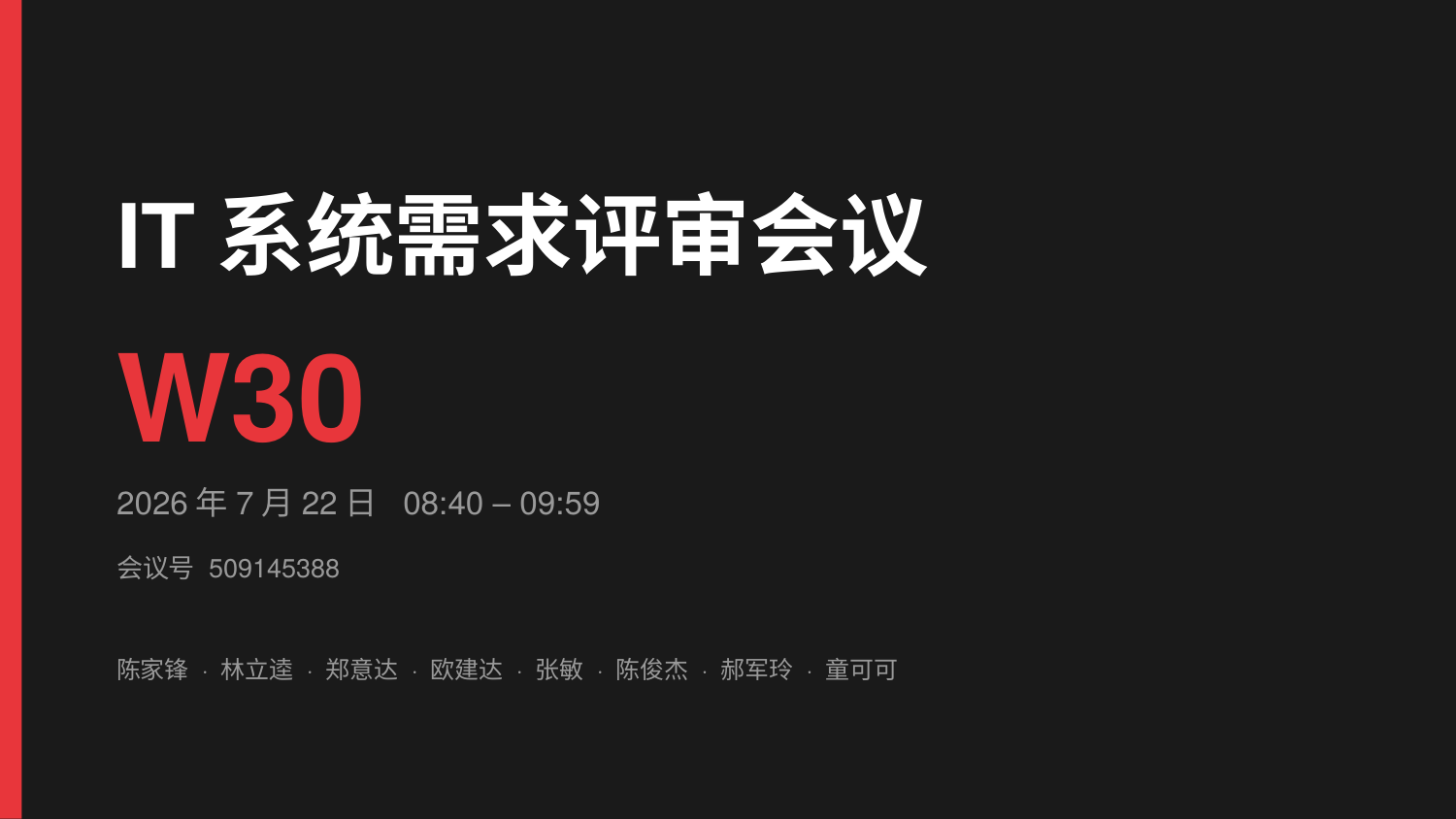

IT系统需求评审会议
W30
2026年7月22日  08:40 – 09:59
会议号 509145388
陈家锋 · 林立逵 · 郑意达 · 欧建达 · 张敏 · 陈俊杰 · 郝军玲 · 童可可